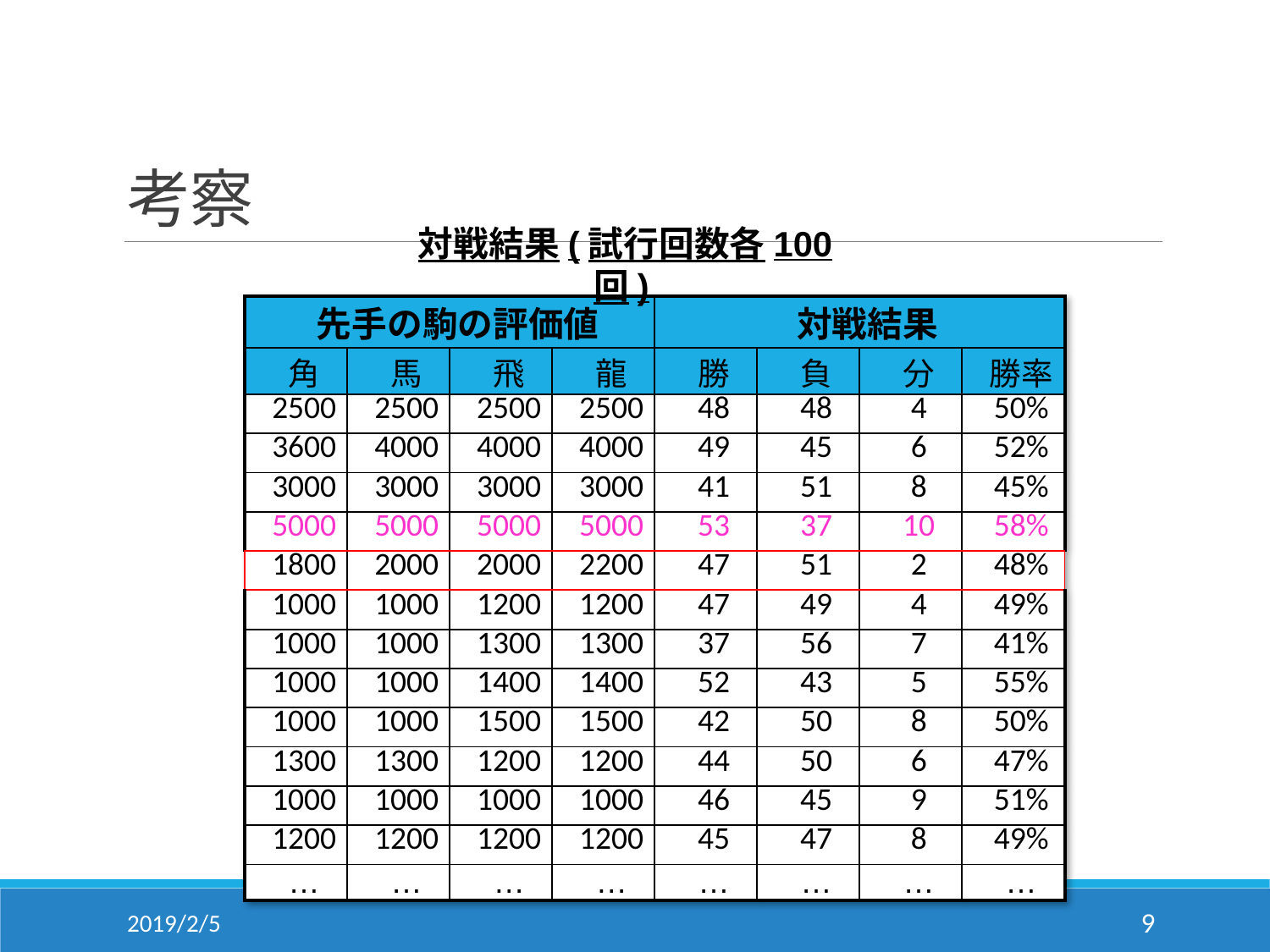

# 考察
対戦結果(試行回数各100回)

| 先手の駒の評価値 |  |  |  | 対戦結果 |  |  |  |
| --- | --- | --- | --- | --- | --- | --- | --- |
| 角 | 馬 | 飛 | 龍 | 勝 | 負 | 分 | 勝率 |
| 2500 | 2500 | 2500 | 2500 | 48 | 48 | 4 | 50% |
| 3600 | 4000 | 4000 | 4000 | 49 | 45 | 6 | 52% |
| 3000 | 3000 | 3000 | 3000 | 41 | 51 | 8 | 45% |
| 5000 | 5000 | 5000 | 5000 | 53 | 37 | 10 | 58% |
| 1800 | 2000 | 2000 | 2200 | 47 | 51 | 2 | 48% |
| 1000 | 1000 | 1200 | 1200 | 47 | 49 | 4 | 49% |
| 1000 | 1000 | 1300 | 1300 | 37 | 56 | 7 | 41% |
| 1000 | 1000 | 1400 | 1400 | 52 | 43 | 5 | 55% |
| 1000 | 1000 | 1500 | 1500 | 42 | 50 | 8 | 50% |
| 1300 | 1300 | 1200 | 1200 | 44 | 50 | 6 | 47% |
| 1000 | 1000 | 1000 | 1000 | 46 | 45 | 9 | 51% |
| 1200 | 1200 | 1200 | 1200 | 45 | 47 | 8 | 49% |
| … | … | … | … | … | … | … | … |
2019/2/5
9